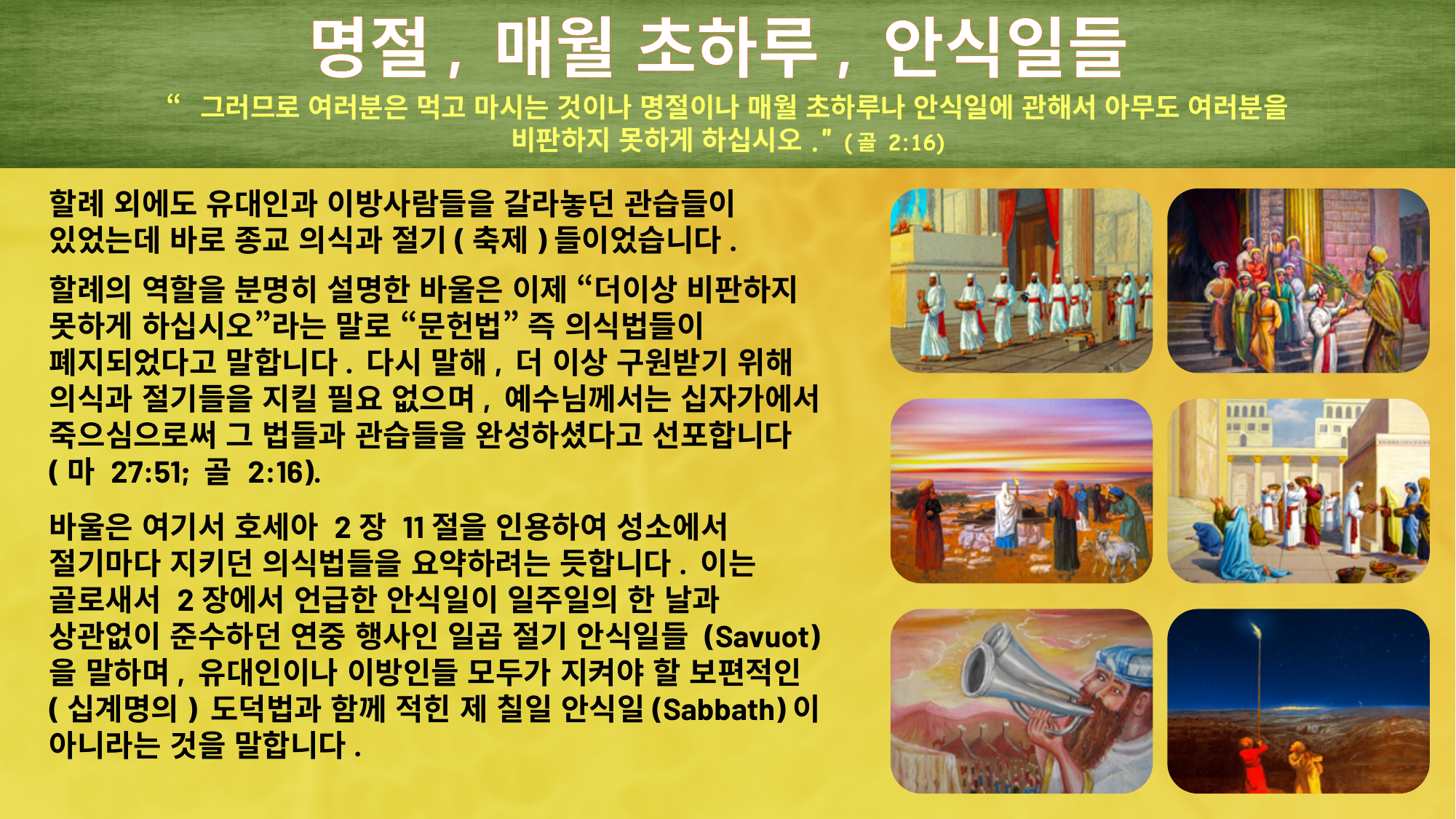

명절, 매월 초하루, 안식일들
“그러므로 여러분은 먹고 마시는 것이나 명절이나 매월 초하루나 안식일에 관해서 아무도 여러분을 비판하지 못하게 하십시오.” (골 2:16)
할례 외에도 유대인과 이방사람들을 갈라놓던 관습들이 있었는데 바로 종교 의식과 절기(축제)들이었습니다.

할례의 역할을 분명히 설명한 바울은 이제 “더이상 비판하지 못하게 하십시오”라는 말로 “문헌법” 즉 의식법들이 폐지되었다고 말합니다. 다시 말해, 더 이상 구원받기 위해 의식과 절기들을 지킬 필요 없으며, 예수님께서는 십자가에서 죽으심으로써 그 법들과 관습들을 완성하셨다고 선포합니다 (마 27:51; 골 2:16).
바울은 여기서 호세아 2장 11절을 인용하여 성소에서 절기마다 지키던 의식법들을 요약하려는 듯합니다. 이는 골로새서 2장에서 언급한 안식일이 일주일의 한 날과 상관없이 준수하던 연중 행사인 일곱 절기 안식일들 (Savuot)을 말하며, 유대인이나 이방인들 모두가 지켜야 할 보편적인 (십계명의) 도덕법과 함께 적힌 제 칠일 안식일(Sabbath)이 아니라는 것을 말합니다.